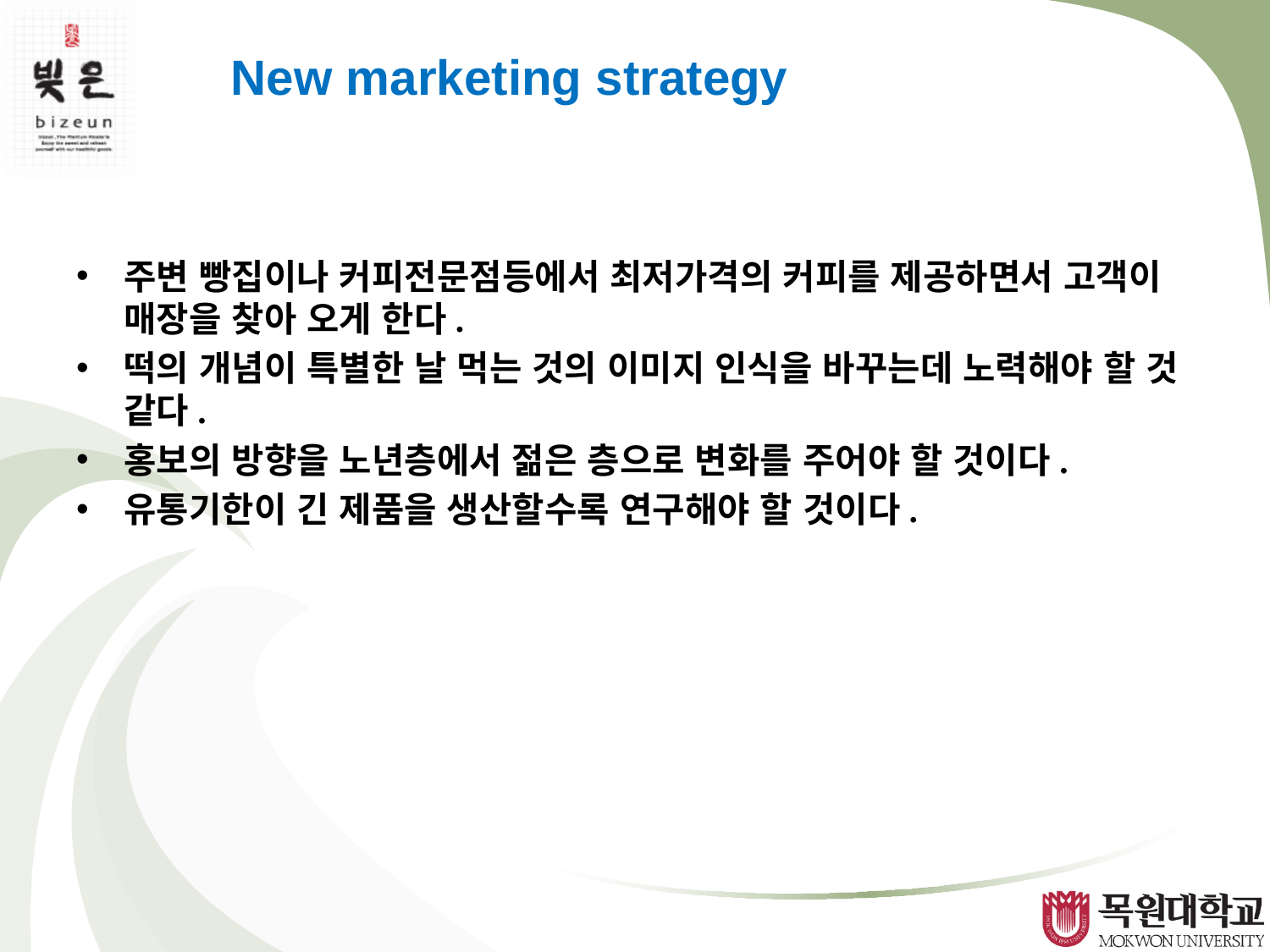

New marketing strategy

주변 빵집이나 커피전문점등에서 최저가격의 커피를 제공하면서 고객이 매장을 찾아 오게 한다.
떡의 개념이 특별한 날 먹는 것의 이미지 인식을 바꾸는데 노력해야 할 것 같다.
홍보의 방향을 노년층에서 젊은 층으로 변화를 주어야 할 것이다.
유통기한이 긴 제품을 생산할수록 연구해야 할 것이다.